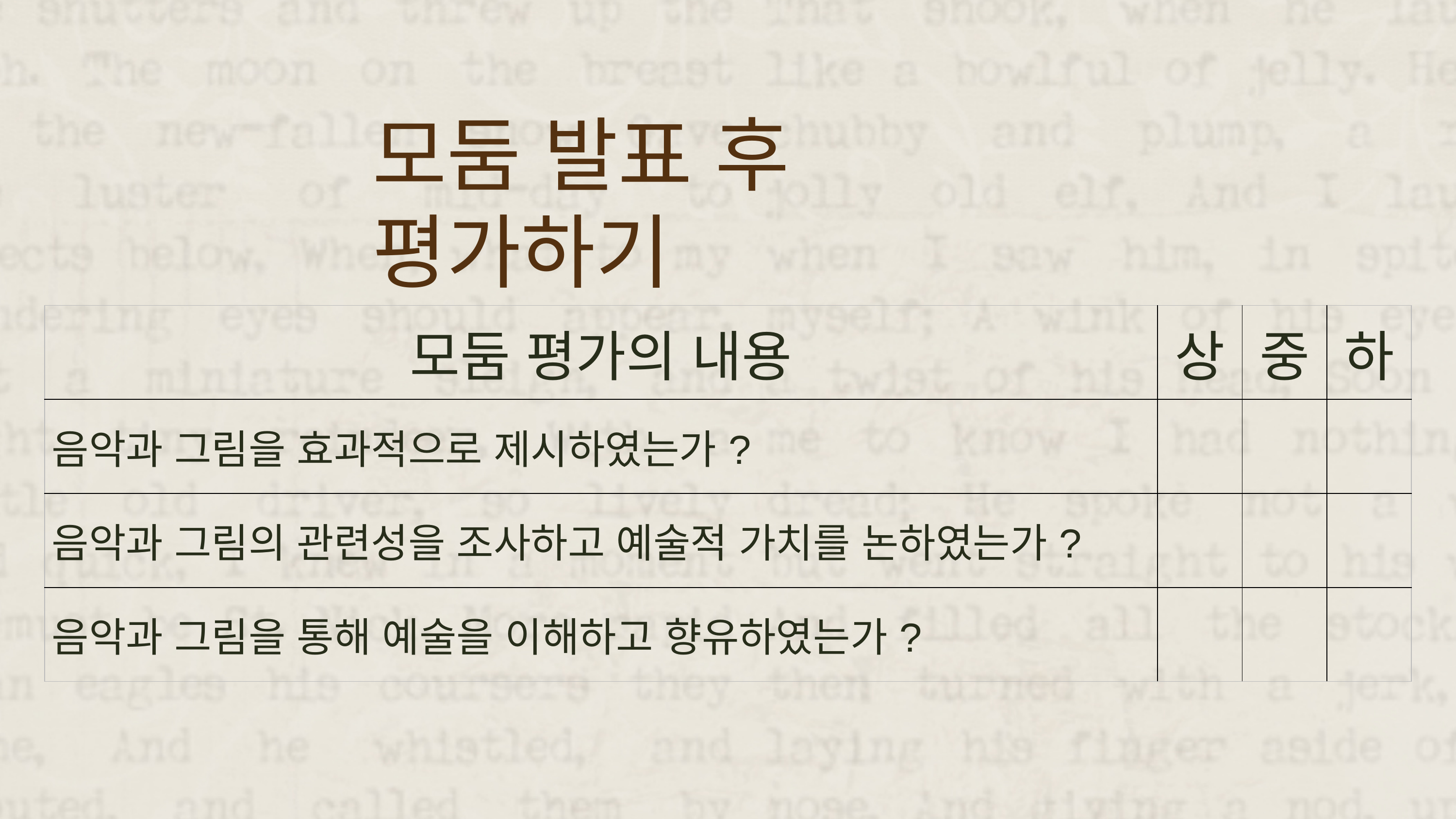

모둠 발표 후 평가하기
| 모둠 평가의 내용 | 상 | 중 | 하 |
| --- | --- | --- | --- |
| 음악과 그림을 효과적으로 제시하였는가? |  |  |  |
| 음악과 그림의 관련성을 조사하고 예술적 가치를 논하였는가? |  |  |  |
| 음악과 그림을 통해 예술을 이해하고 향유하였는가? |  |  |  |